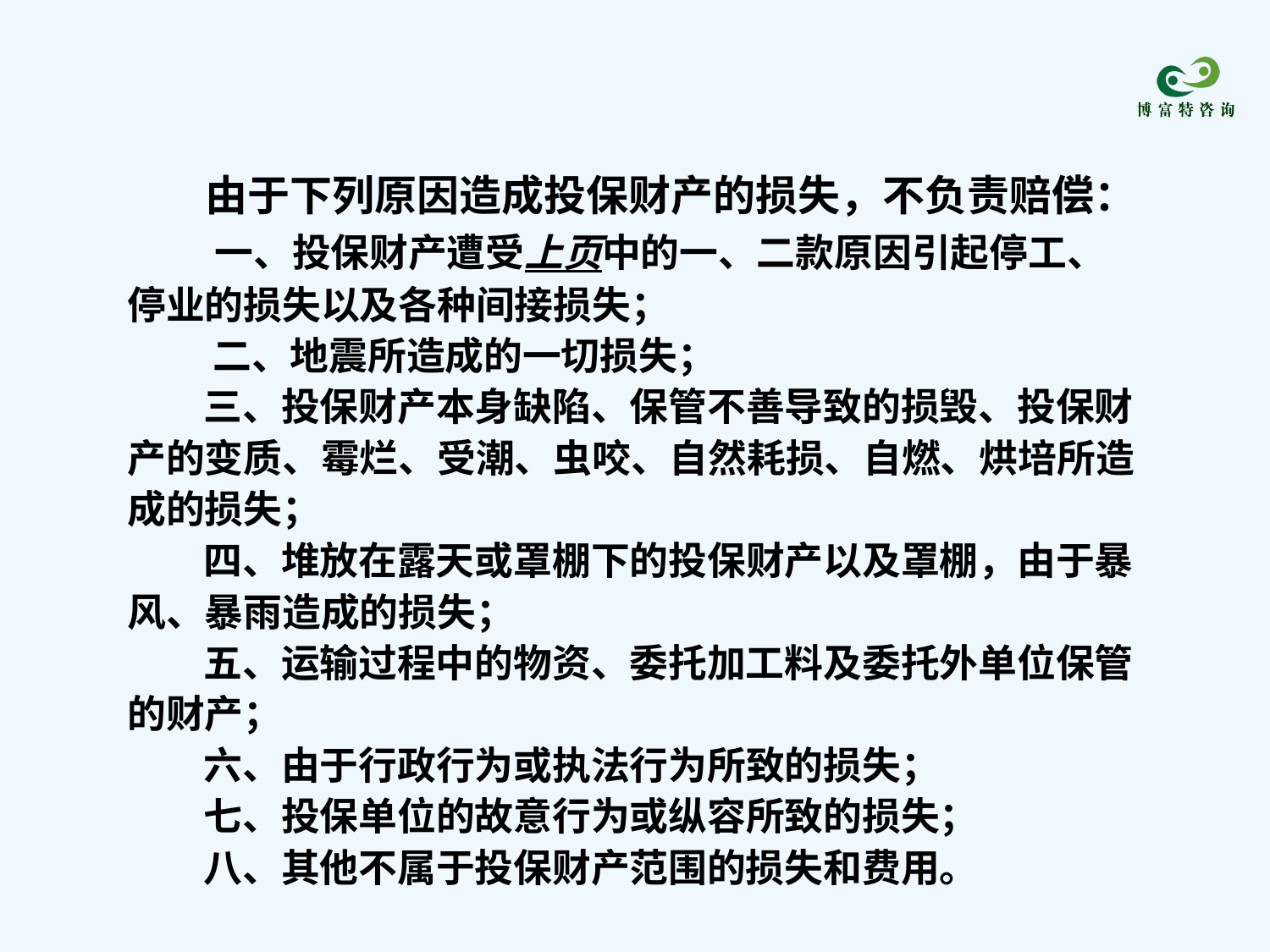

由于下列原因造成投保财产的损失，不负责赔偿：
  一、投保财产遭受上页中的一、二款原因引起停工、停业的损失以及各种间接损失；
  二、地震所造成的一切损失；
 三、投保财产本身缺陷、保管不善导致的损毁、投保财产的变质、霉烂、受潮、虫咬、自然耗损、自燃、烘培所造成的损失；
 四、堆放在露天或罩棚下的投保财产以及罩棚，由于暴风、暴雨造成的损失；
 五、运输过程中的物资、委托加工料及委托外单位保管的财产；
 六、由于行政行为或执法行为所致的损失；
 七、投保单位的故意行为或纵容所致的损失；
 八、其他不属于投保财产范围的损失和费用。
44